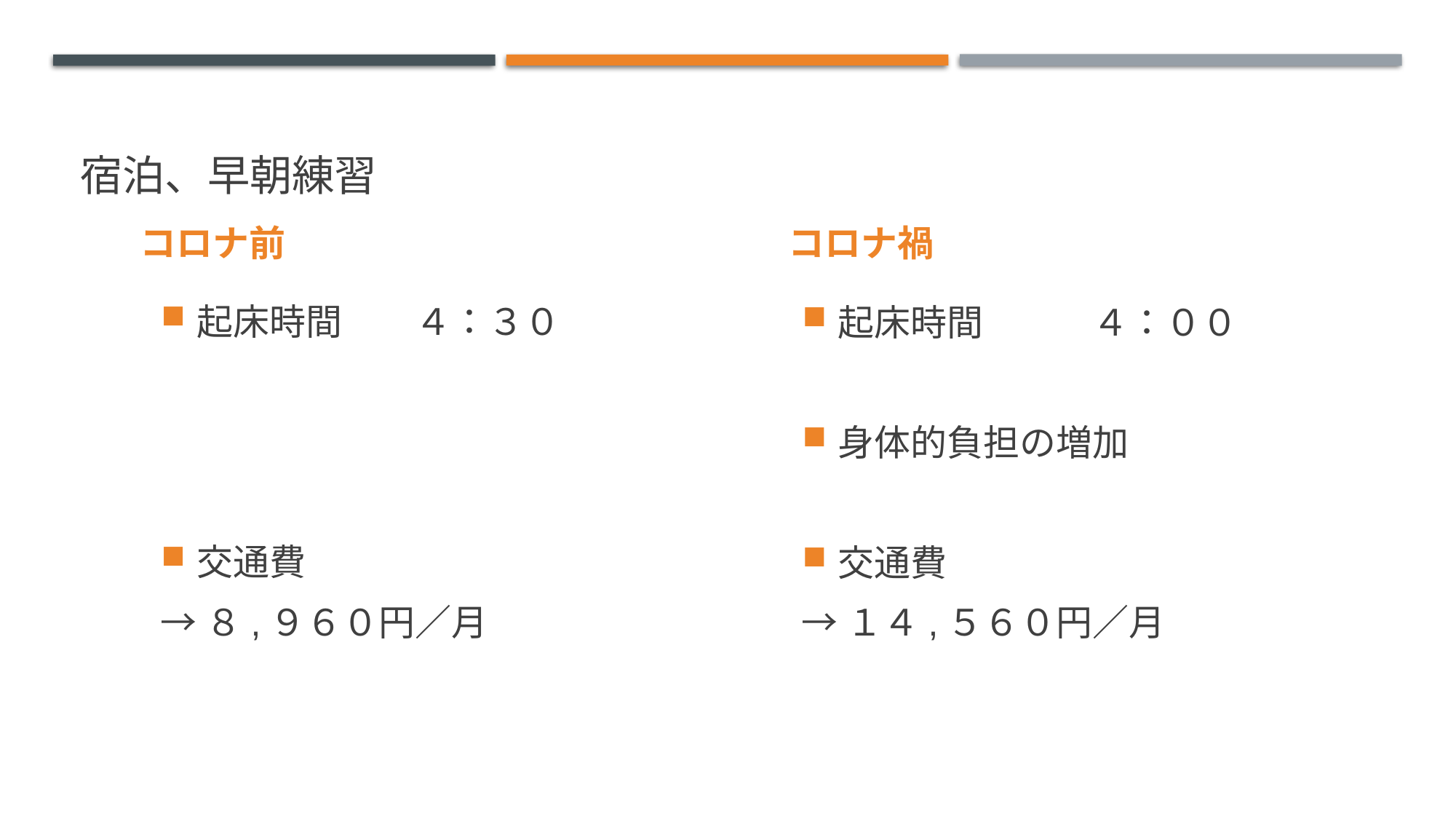

# 宿泊、早朝練習
コロナ前
コロナ禍
起床時間　　４：３０

交通費
→８,９６０円／月

起床時間　　　４：００

身体的負担の増加

交通費
→１４,５６０円／月